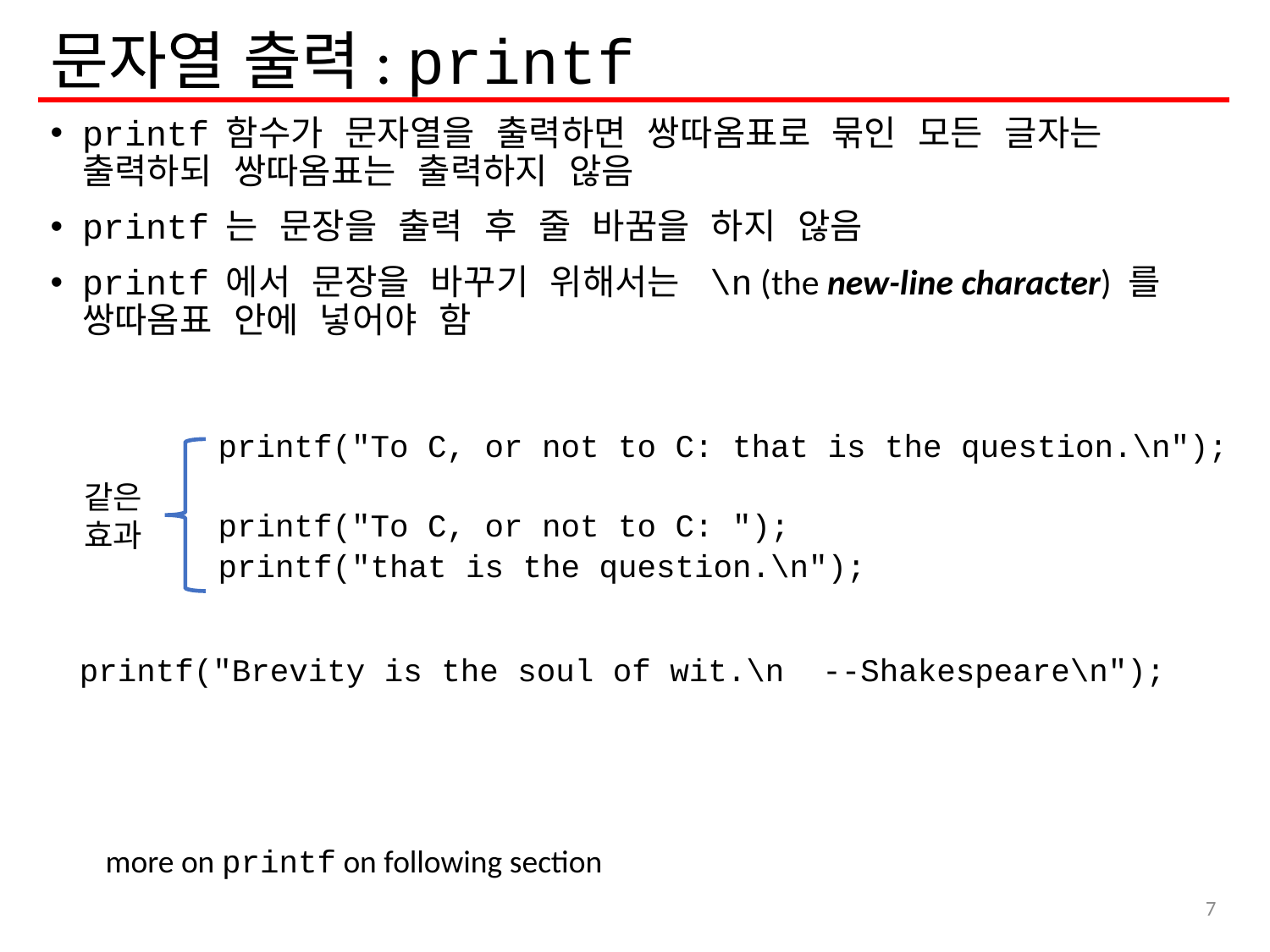

# 문자열 출력: printf
printf 함수가 문자열을 출력하면 쌍따옴표로 묶인 모든 글자는 출력하되 쌍따옴표는 출력하지 않음
printf 는 문장을 출력 후 줄 바꿈을 하지 않음
printf 에서 문장을 바꾸기 위해서는 \n (the new-line character) 를 쌍따옴표 안에 넣어야 함

printf("To C, or not to C: that is the question.\n");

같은
효과
printf("To C, or not to C: ");
printf("that is the question.\n");
printf("Brevity is the soul of wit.\n  --Shakespeare\n");
more on printf on following section
7